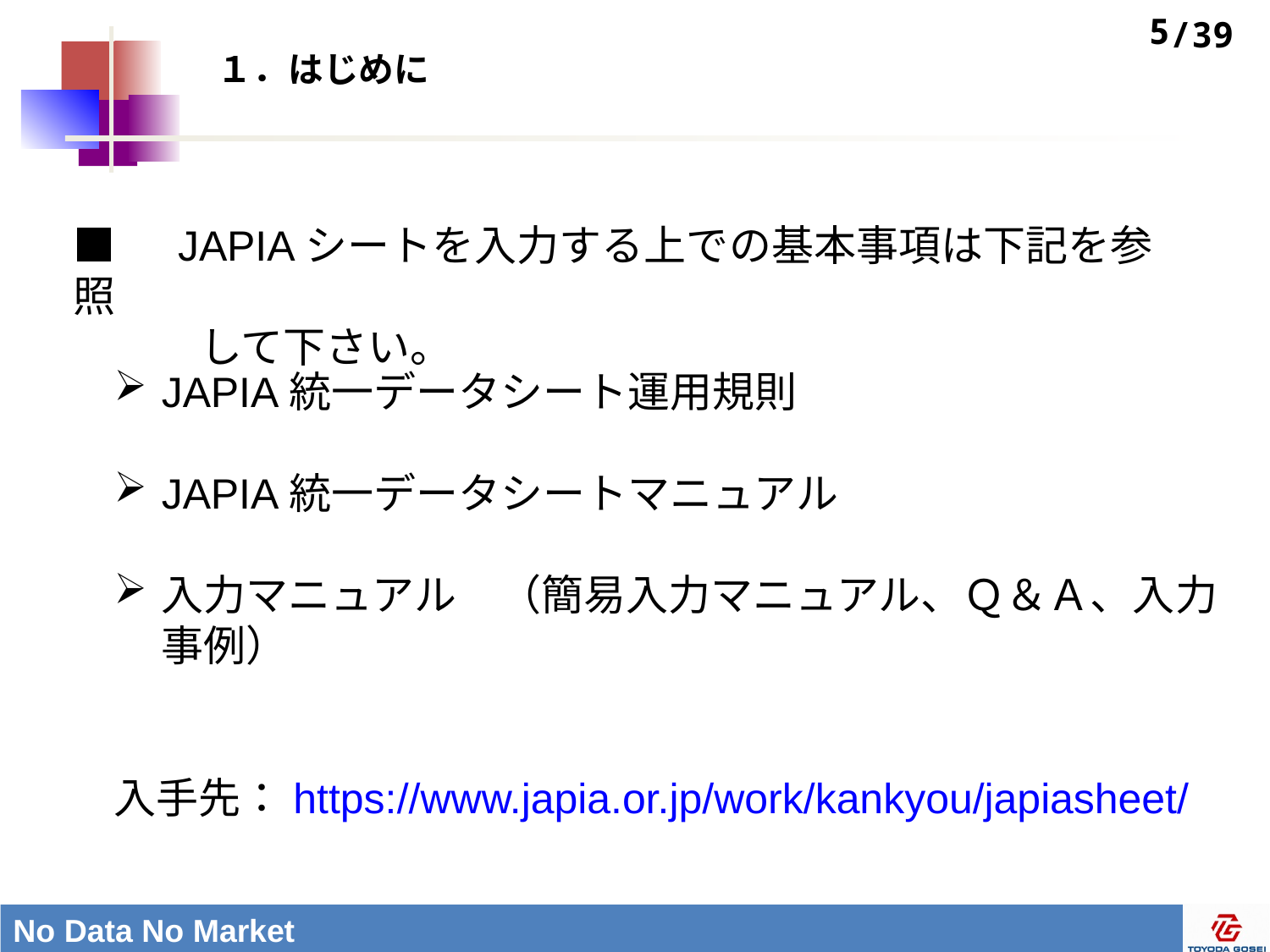

# １．はじめに
5
■　JAPIAシートを入力する上での基本事項は下記を参照
　　　して下さい。
JAPIA統一データシート運用規則

JAPIA統一データシートマニュアル

入力マニュアル　（簡易入力マニュアル、Ｑ＆Ａ、入力事例）

　入手先：https://www.japia.or.jp/work/kankyou/japiasheet/